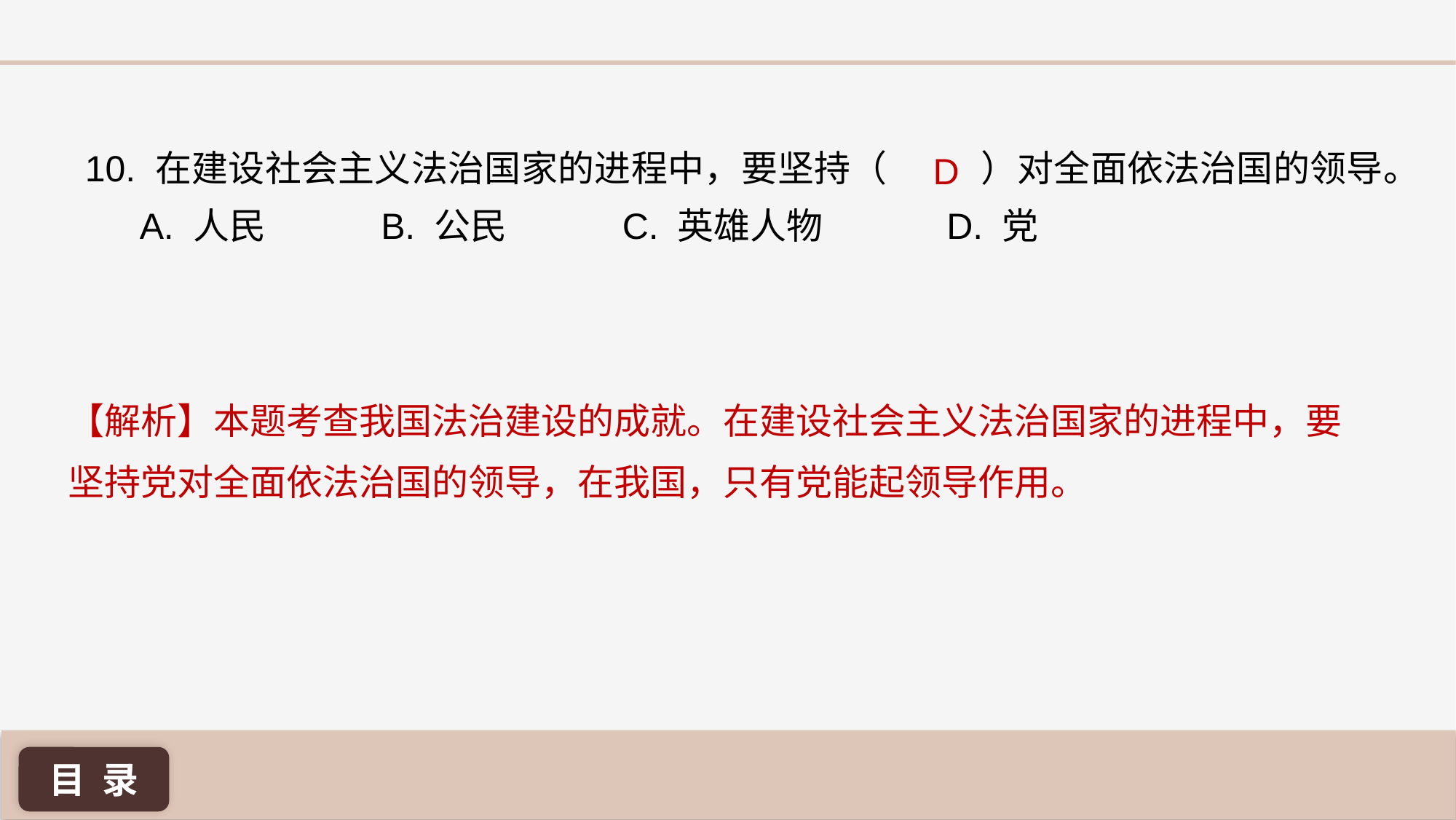

10. 在建设社会主义法治国家的进程中，要坚持（           ）对全面依法治国的领导。
A. 人民             B. 公民             C. 英雄人物              D. 党
D
【解析】本题考查我国法治建设的成就。在建设社会主义法治国家的进程中，要坚持党对全面依法治国的领导，在我国，只有党能起领导作用。